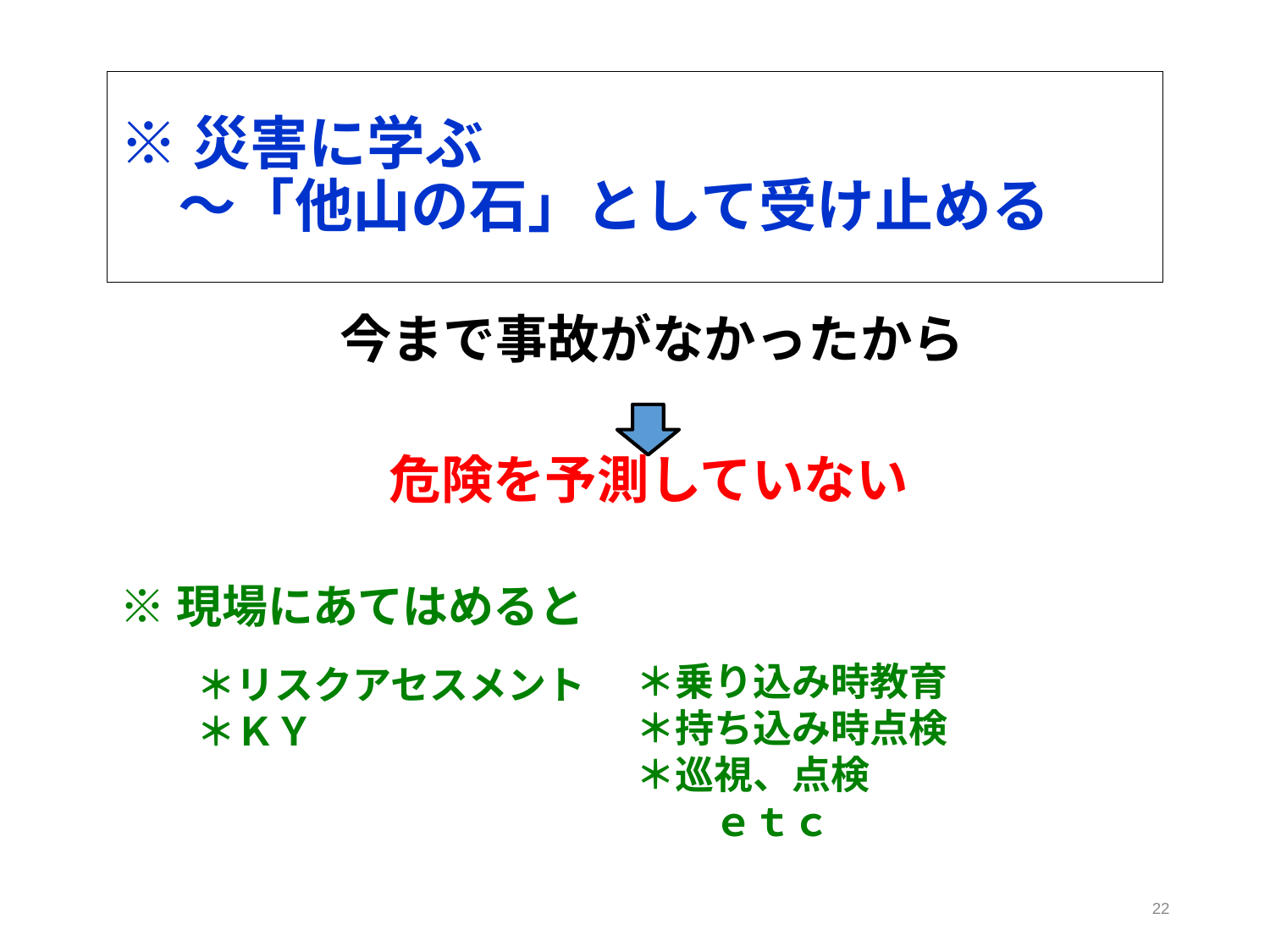

# ※災害に学ぶ 　～「他山の石」として受け止める

※現場にあてはめると

今まで事故がなかったから

危険を予測していない

＊リスクアセスメント
＊ＫＹ

＊乗り込み時教育
＊持ち込み時点検
＊巡視、点検
　　ｅｔｃ

22